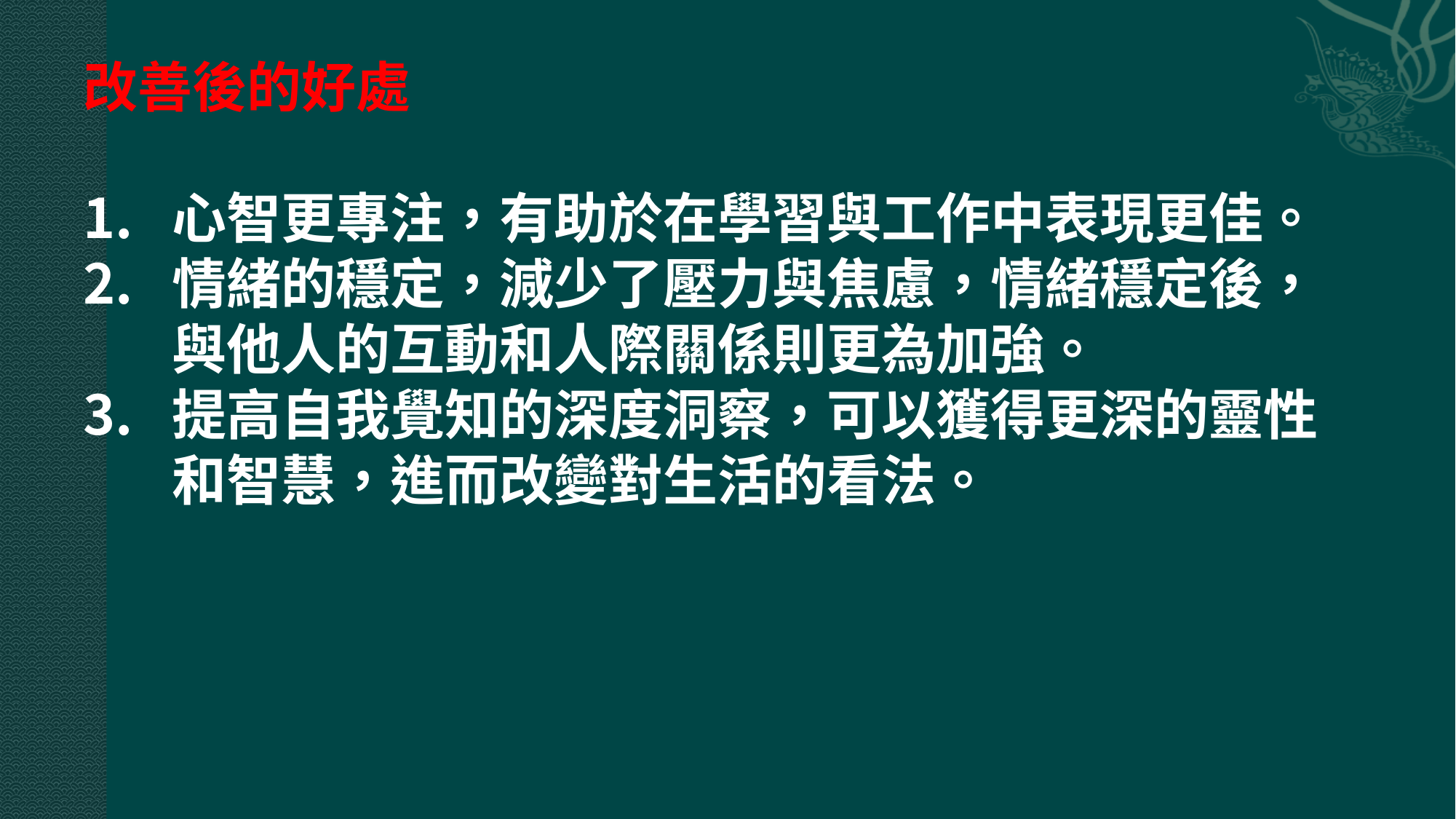

改善後的好處

心智更專注，有助於在學習與工作中表現更佳。
情緒的穩定，減少了壓力與焦慮，情緒穩定後，與他人的互動和人際關係則更為加強。
提高自我覺知的深度洞察，可以獲得更深的靈性和智慧，進而改變對生活的看法。